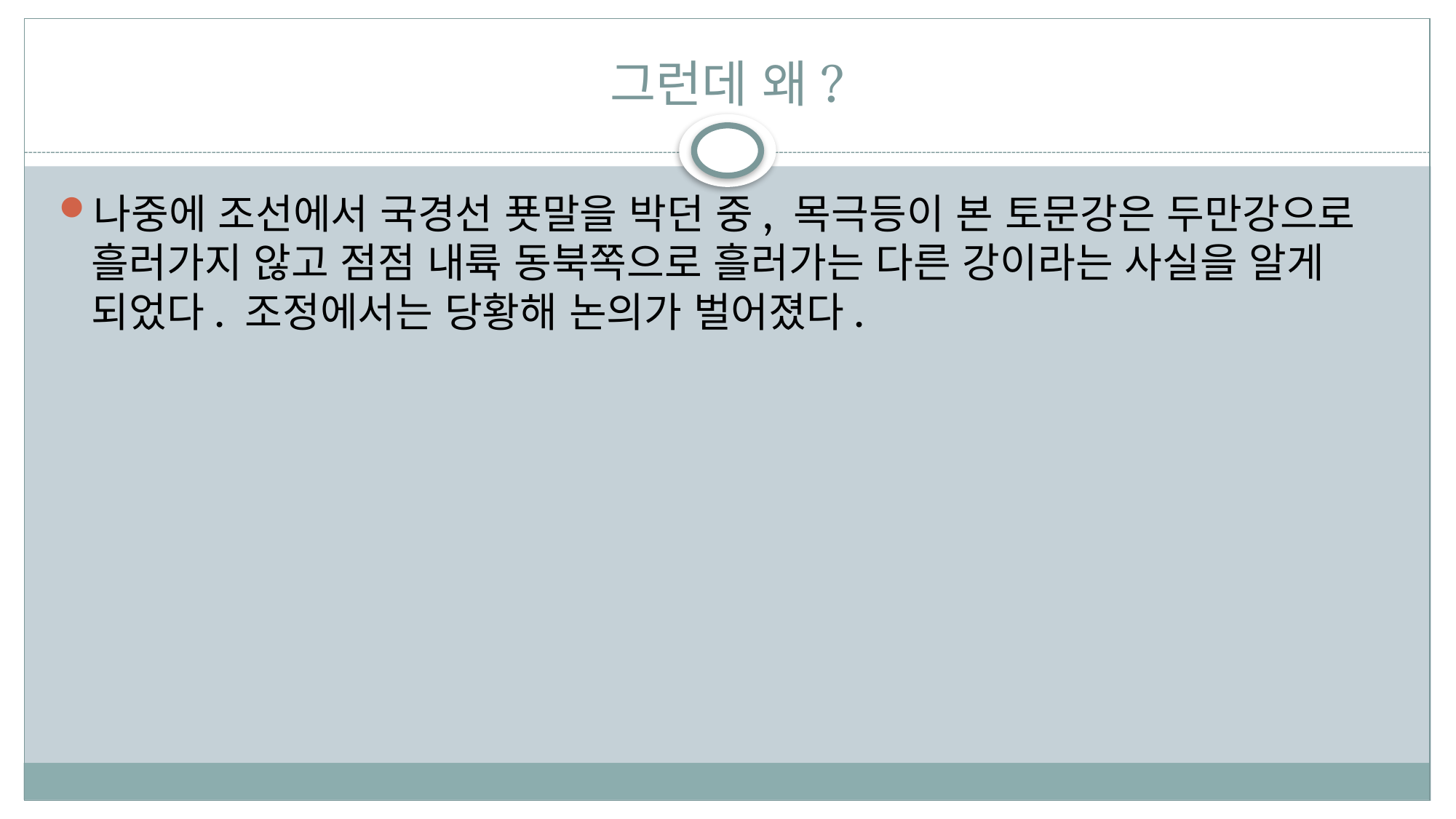

# 그런데 왜?
나중에 조선에서 국경선 푯말을 박던 중, 목극등이 본 토문강은 두만강으로 흘러가지 않고 점점 내륙 동북쪽으로 흘러가는 다른 강이라는 사실을 알게 되었다. 조정에서는 당황해 논의가 벌어졌다.